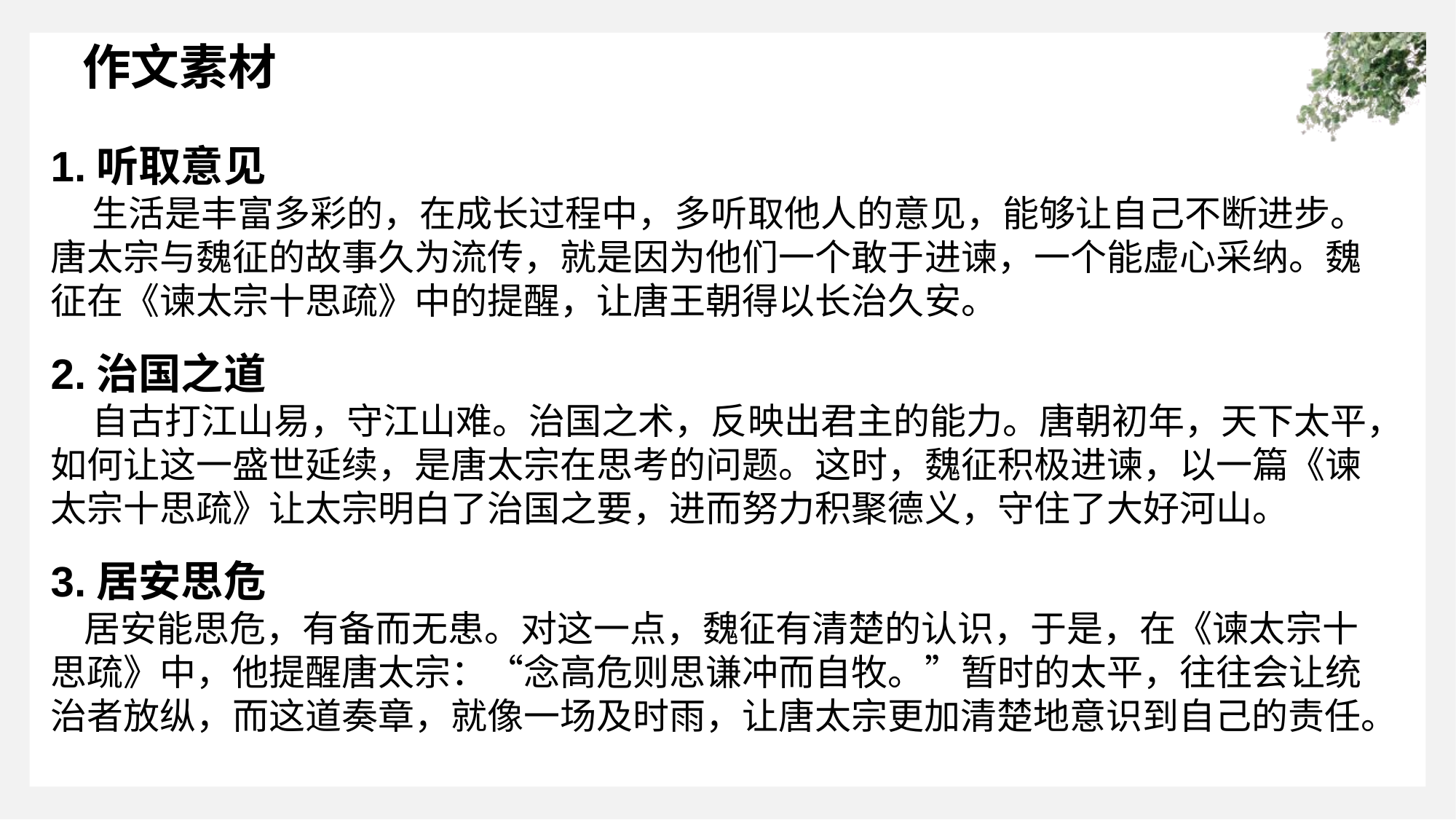

作文素材
1.听取意见
    生活是丰富多彩的，在成长过程中，多听取他人的意见，能够让自己不断进步。唐太宗与魏征的故事久为流传，就是因为他们一个敢于进谏，一个能虚心采纳。魏征在《谏太宗十思疏》中的提醒，让唐王朝得以长治久安。
2.治国之道
    自古打江山易，守江山难。治国之术，反映出君主的能力。唐朝初年，天下太平，如何让这一盛世延续，是唐太宗在思考的问题。这时，魏征积极进谏，以一篇《谏太宗十思疏》让太宗明白了治国之要，进而努力积聚德义，守住了大好河山。
3.居安思危
   居安能思危，有备而无患。对这一点，魏征有清楚的认识，于是，在《谏太宗十思疏》中，他提醒唐太宗：“念高危则思谦冲而自牧。”暂时的太平，往往会让统治者放纵，而这道奏章，就像一场及时雨，让唐太宗更加清楚地意识到自己的责任。